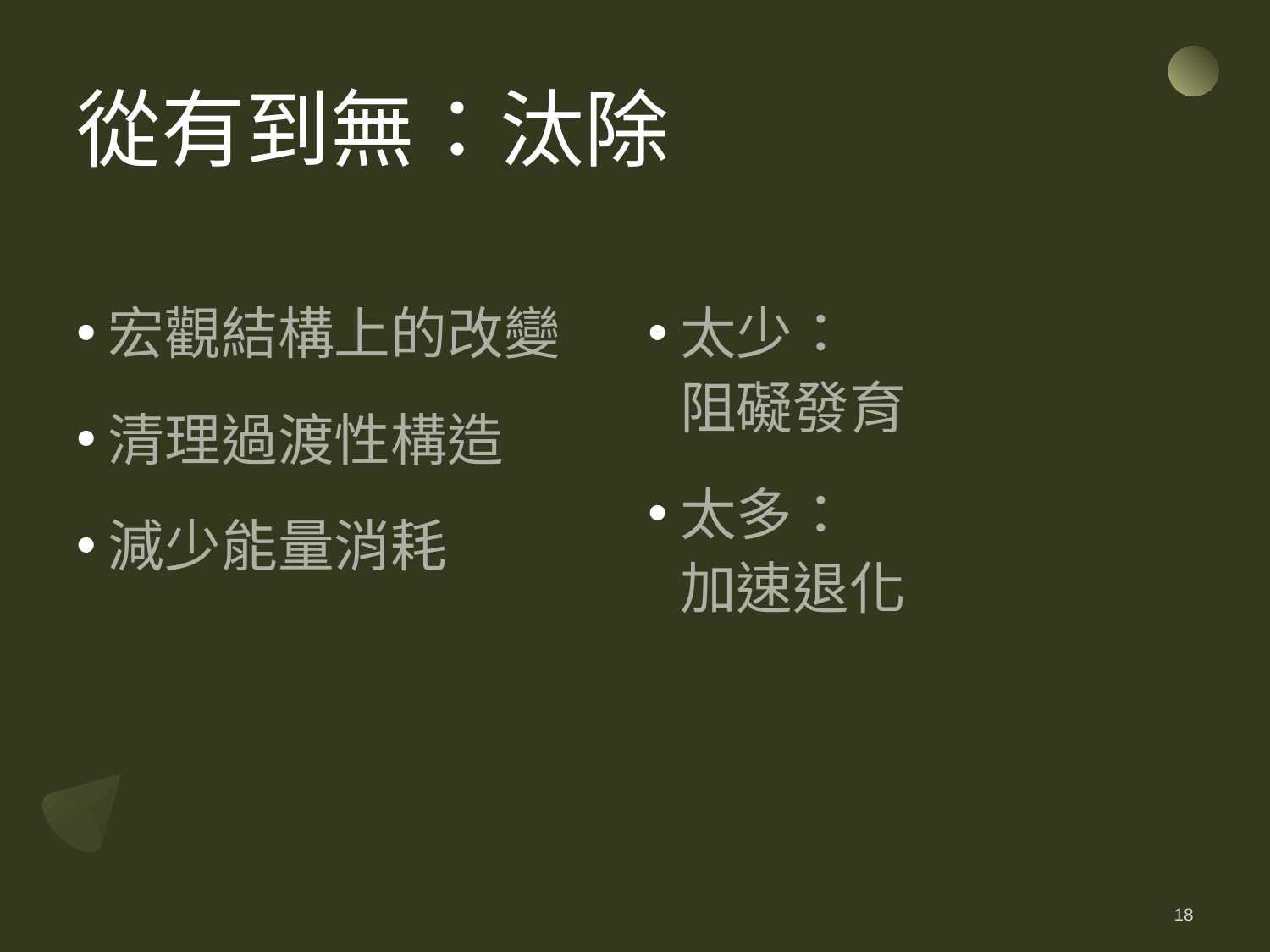

# 從有到無：汰除
宏觀結構上的改變
清理過渡性構造
減少能量消耗
太少：
阻礙發育
太多：
加速退化
18